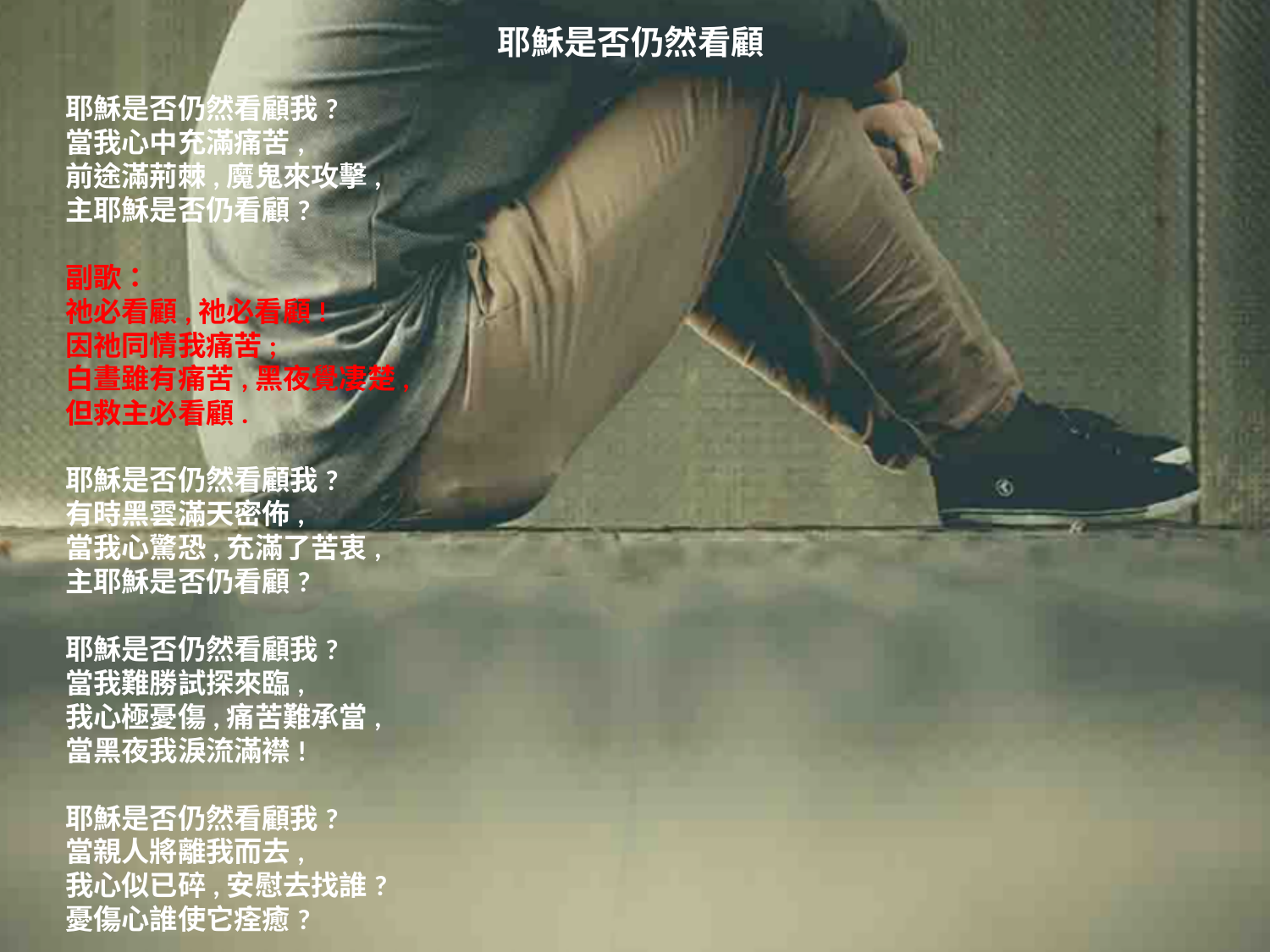

# 耶穌是否仍然看顧
耶穌是否仍然看顧我?
當我心中充滿痛苦,
前途滿荊棘,魔鬼來攻擊,
主耶穌是否仍看顧?

副歌：
祂必看顧,祂必看顧!
因祂同情我痛苦;
白晝雖有痛苦,黑夜覺凄楚,
但救主必看顧.

耶穌是否仍然看顧我?
有時黑雲滿天密佈,
當我心驚恐,充滿了苦衷,
主耶穌是否仍看顧?

耶穌是否仍然看顧我?
當我難勝試探來臨,
我心極憂傷,痛苦難承當,
當黑夜我淚流滿襟!

耶穌是否仍然看顧我?
當親人將離我而去,
我心似已碎,安慰去找誰?
憂傷心誰使它痊癒?